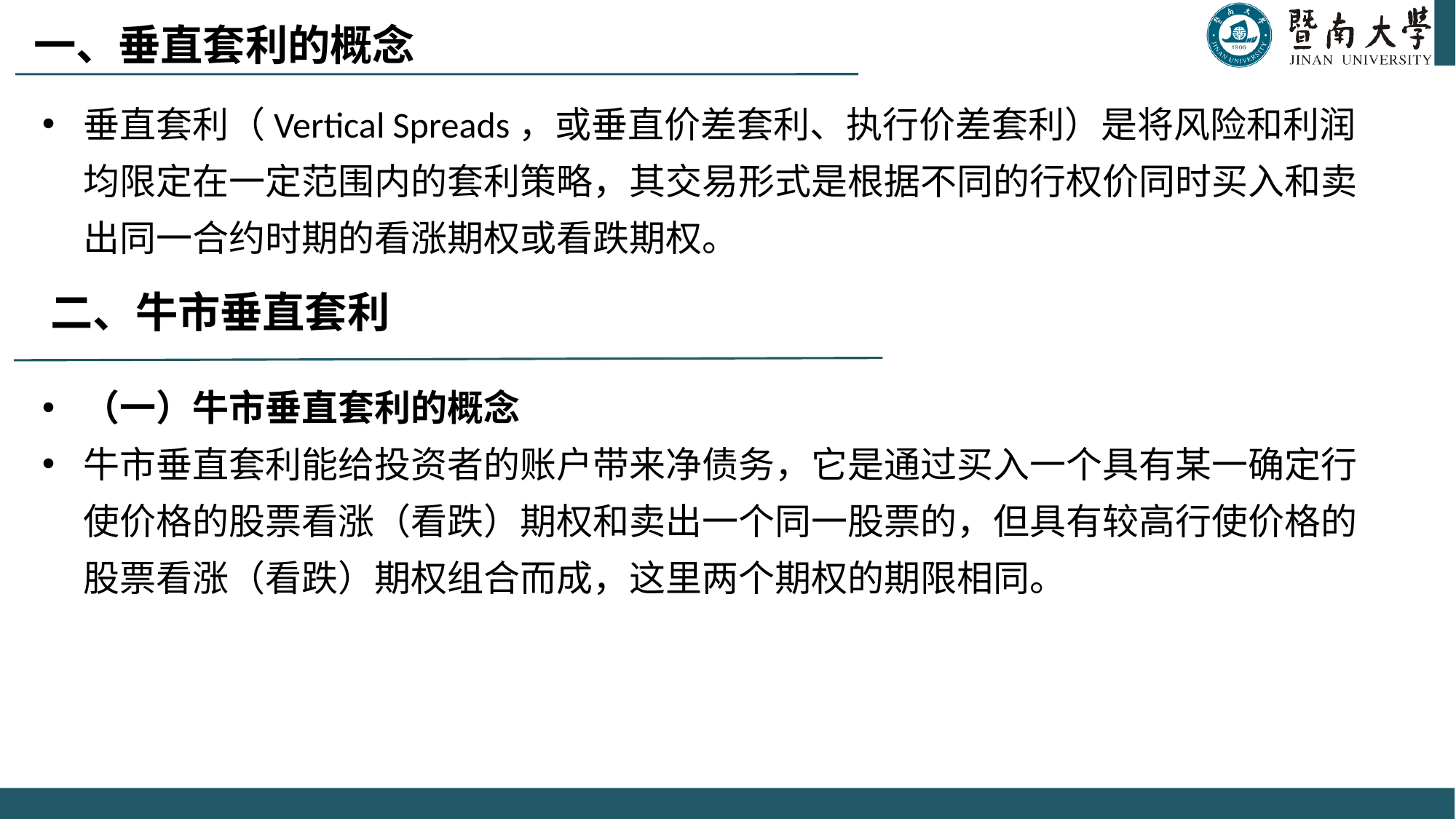

# 一、垂直套利的概念
垂直套利（Vertical Spreads，或垂直价差套利、执行价差套利）是将风险和利润均限定在一定范围内的套利策略，其交易形式是根据不同的行权价同时买入和卖出同一合约时期的看涨期权或看跌期权。

（一）牛市垂直套利的概念
牛市垂直套利能给投资者的账户带来净债务，它是通过买入一个具有某一确定行使价格的股票看涨（看跌）期权和卖出一个同一股票的，但具有较高行使价格的股票看涨（看跌）期权组合而成，这里两个期权的期限相同。

二、牛市垂直套利